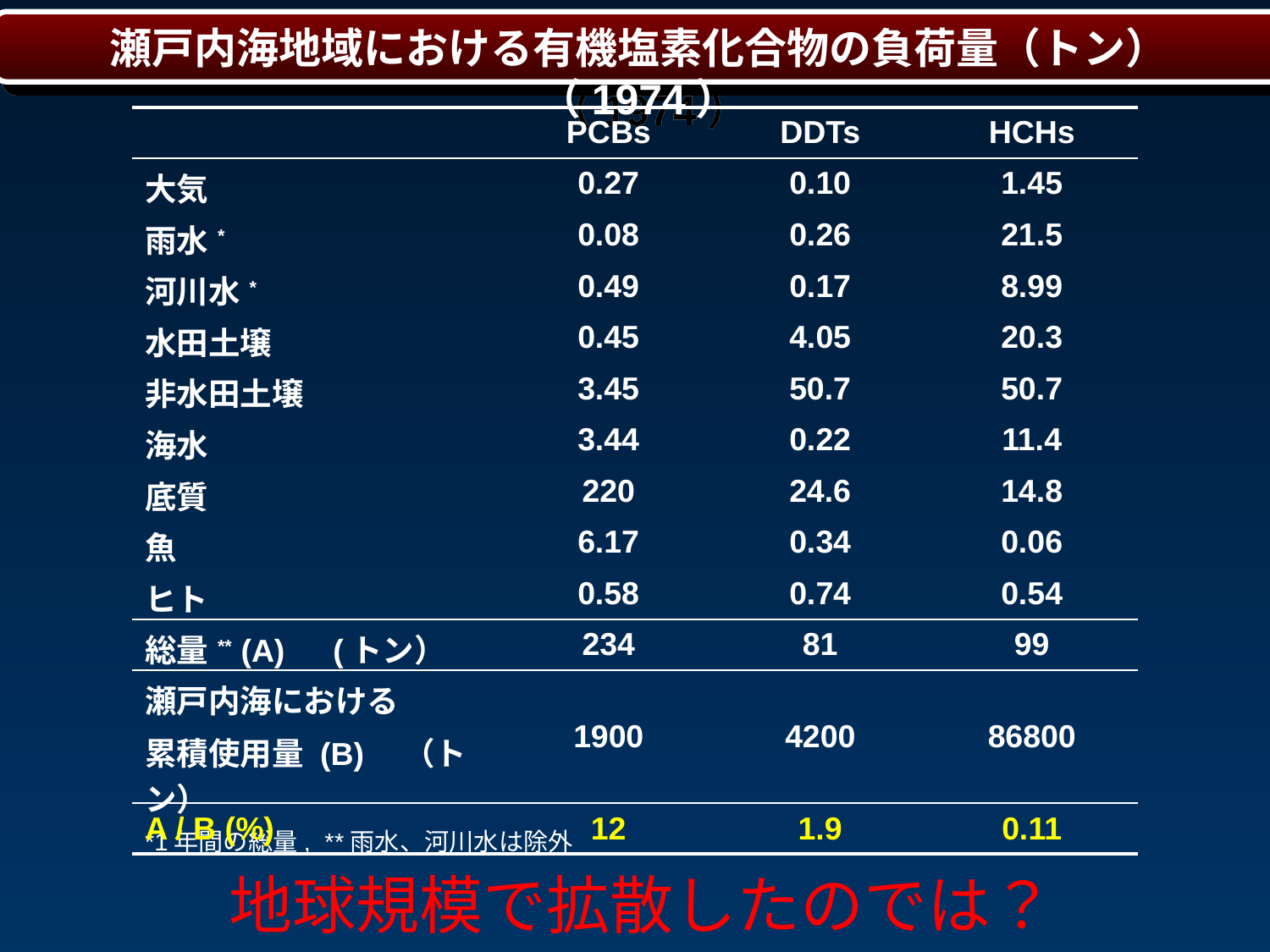

瀬戸内海地域における有機塩素化合物の負荷量（トン）（1974）
|  | PCBs | DDTs | HCHs |
| --- | --- | --- | --- |
| 大気 | 0.27 | 0.10 | 1.45 |
| 雨水\* | 0.08 | 0.26 | 21.5 |
| 河川水\* | 0.49 | 0.17 | 8.99 |
| 水田土壌 | 0.45 | 4.05 | 20.3 |
| 非水田土壌 | 3.45 | 50.7 | 50.7 |
| 海水 | 3.44 | 0.22 | 11.4 |
| 底質 | 220 | 24.6 | 14.8 |
| 魚 | 6.17 | 0.34 | 0.06 |
| ヒト | 0.58 | 0.74 | 0.54 |
| 総量\*\* (A)　(トン） | 234 | 81 | 99 |
| 瀬戸内海における 累積使用量 (B)　（トン） | 1900 | 4200 | 86800 |
| A / B (%) | 12 | 1.9 | 0.11 |
*1年間の総量,  **雨水、河川水は除外
地球規模で拡散したのでは？